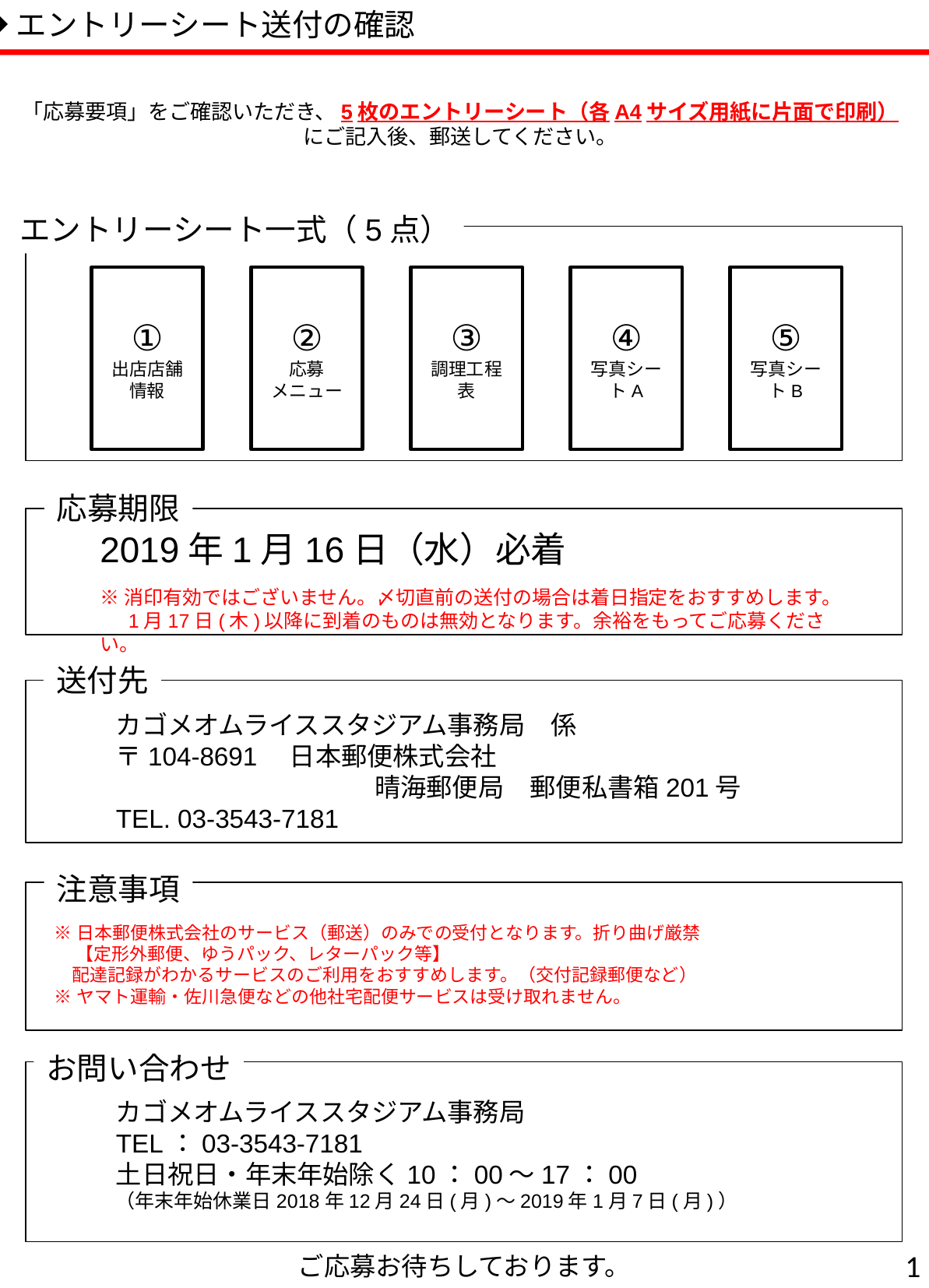

◆エントリーシート送付の確認

「応募要項」をご確認いただき、5枚のエントリーシート（各A4サイズ用紙に片面で印刷）
にご記入後、郵送してください。

エントリーシート一式（5点）

①
出店店舗
情報
②
応募
メニュー
③
調理工程表
④
写真シートA
⑤
写真シートB
応募期限

2019年1月16日（水）必着
※消印有効ではございません。〆切直前の送付の場合は着日指定をおすすめします。
　 1月17日(木)以降に到着のものは無効となります。余裕をもってご応募ください。
送付先

カゴメオムライススタジアム事務局　係
〒104-8691　日本郵便株式会社
　　　　　　　　　　晴海郵便局　郵便私書箱201号
TEL. 03-3543-7181
注意事項

※日本郵便株式会社のサービス（郵送）のみでの受付となります。折り曲げ厳禁
　 【定形外郵便、ゆうパック、レターパック等】
　配達記録がわかるサービスのご利用をおすすめします。（交付記録郵便など）
※ヤマト運輸・佐川急便などの他社宅配便サービスは受け取れません。
お問い合わせ

カゴメオムライススタジアム事務局
TEL：03-3543-7181
土日祝日・年末年始除く10：00～17：00
（年末年始休業日2018年12月24日(月)～2019年1月7日(月)）
1
ご応募お待ちしております。